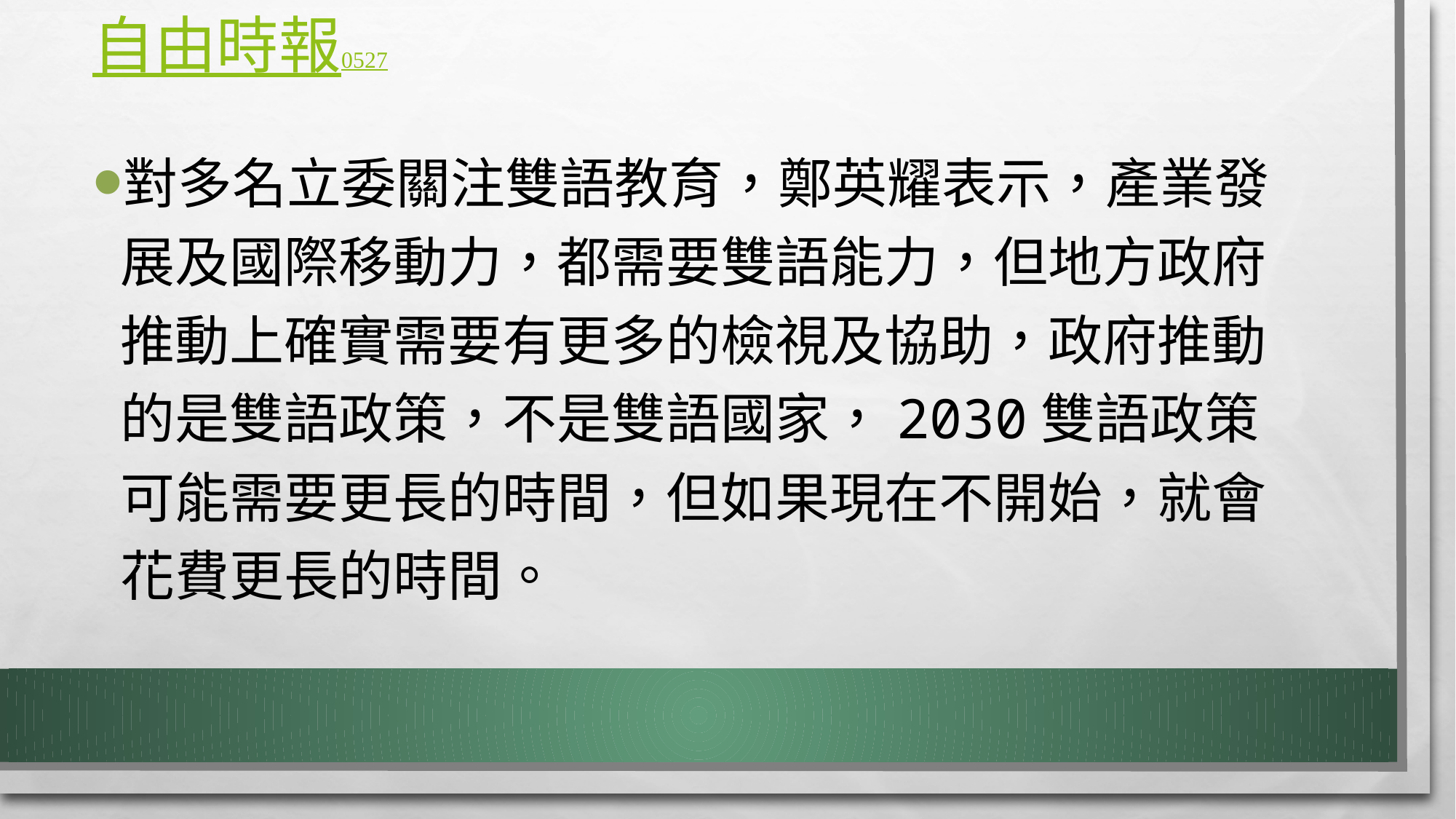

# 自由時報0527
對多名立委關注雙語教育，鄭英耀表示，產業發展及國際移動力，都需要雙語能力，但地方政府推動上確實需要有更多的檢視及協助，政府推動的是雙語政策，不是雙語國家，2030雙語政策可能需要更長的時間，但如果現在不開始，就會花費更長的時間。